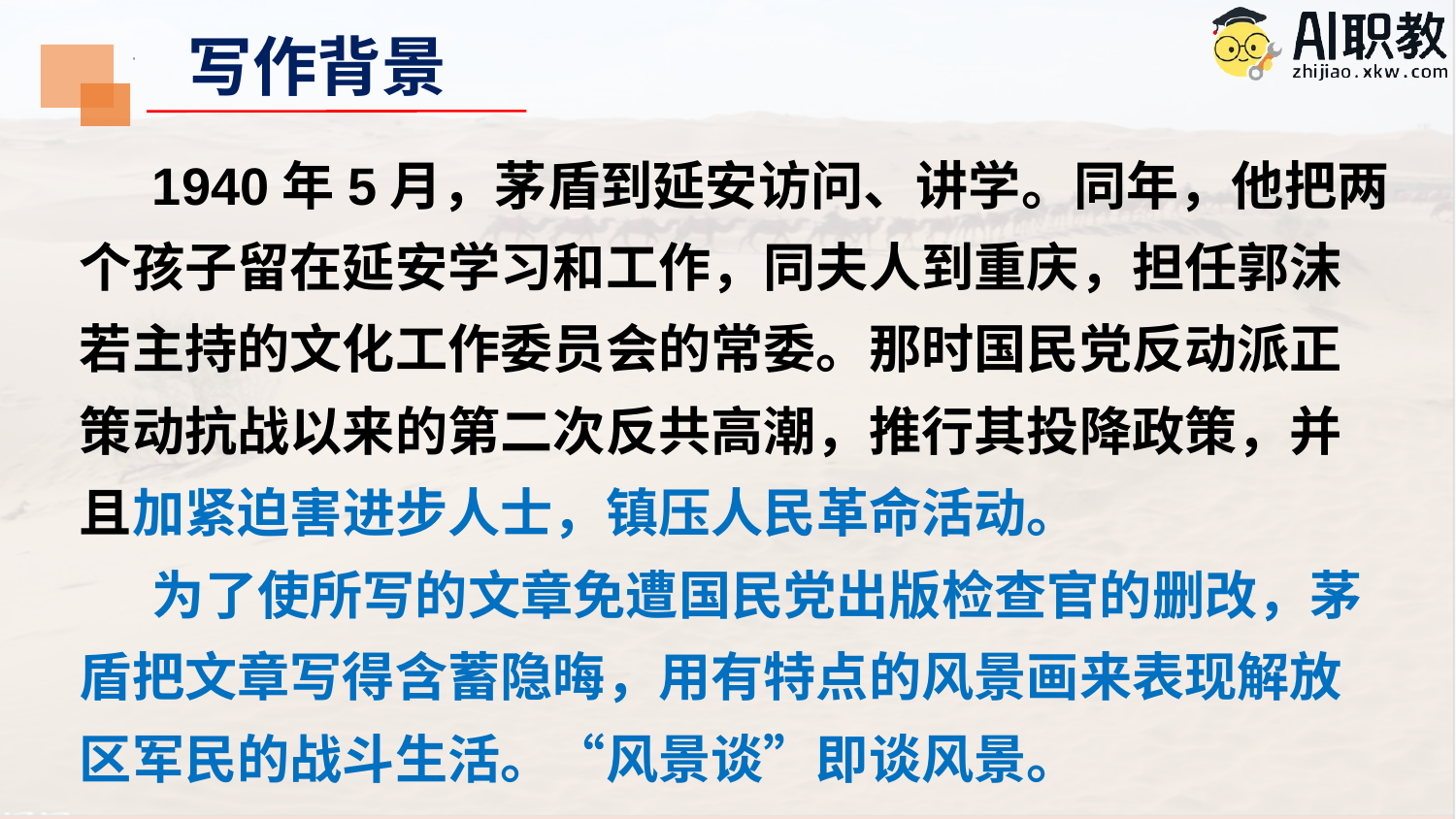

写作背景

1940年5月，茅盾到延安访问、讲学。同年，他把两个孩子留在延安学习和工作，同夫人到重庆，担任郭沫若主持的文化工作委员会的常委。那时国民党反动派正策动抗战以来的第二次反共高潮，推行其投降政策，并且加紧迫害进步人士，镇压人民革命活动。
为了使所写的文章免遭国民党出版检查官的删改，茅盾把文章写得含蓄隐晦，用有特点的风景画来表现解放区军民的战斗生活。“风景谈”即谈风景。